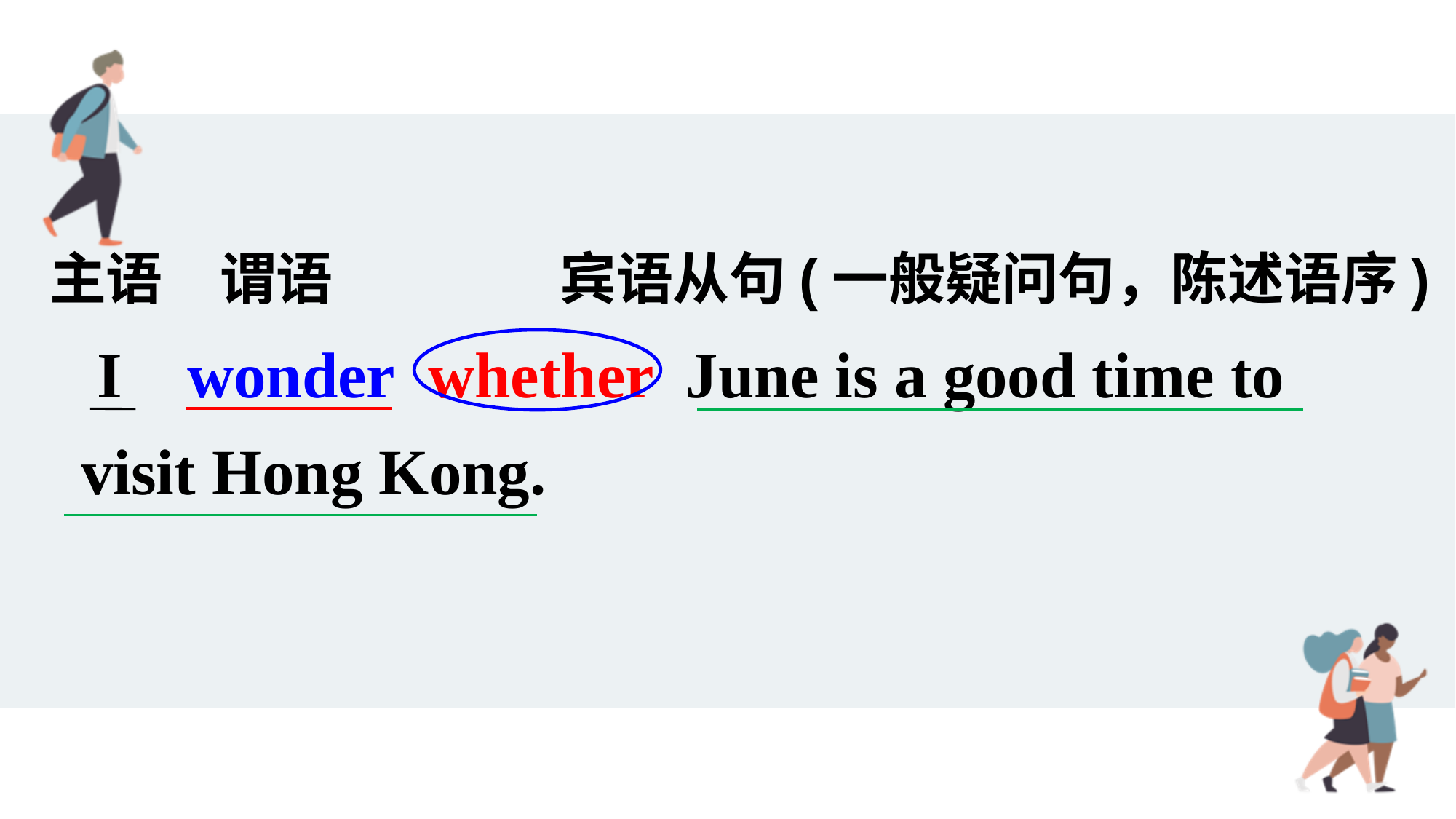

主语
谓语
宾语从句(一般疑问句，陈述语序)
 I    wonder  whether  June is a good time to visit Hong Kong.